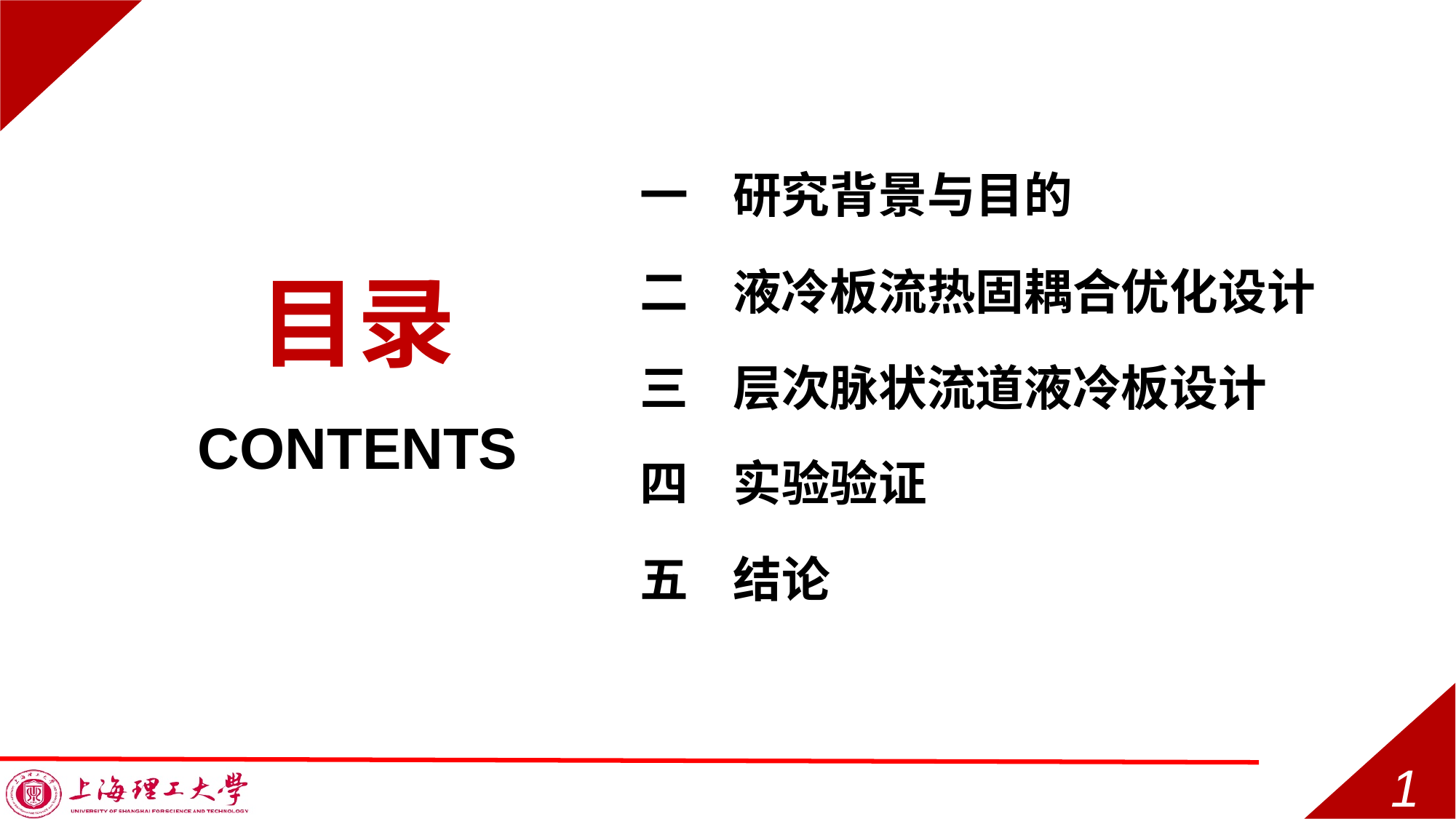

一    研究背景与目的
二    液冷板流热固耦合优化设计
目录
三    层次脉状流道液冷板设计
Contents
四    实验验证
五    结论
1